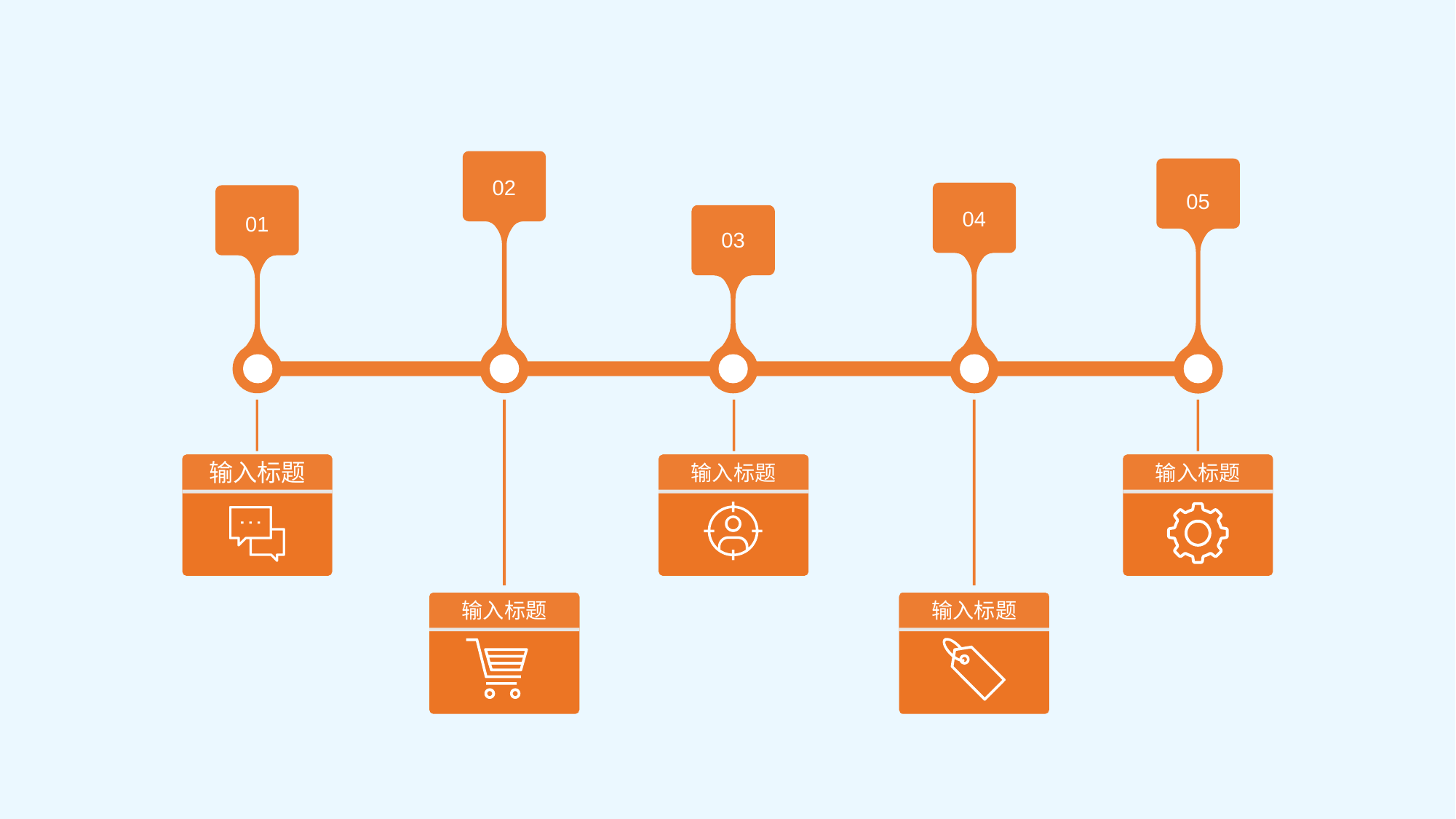

02

05

04

01

03

输入标题

输入标题

输入标题

输入标题

输入标题